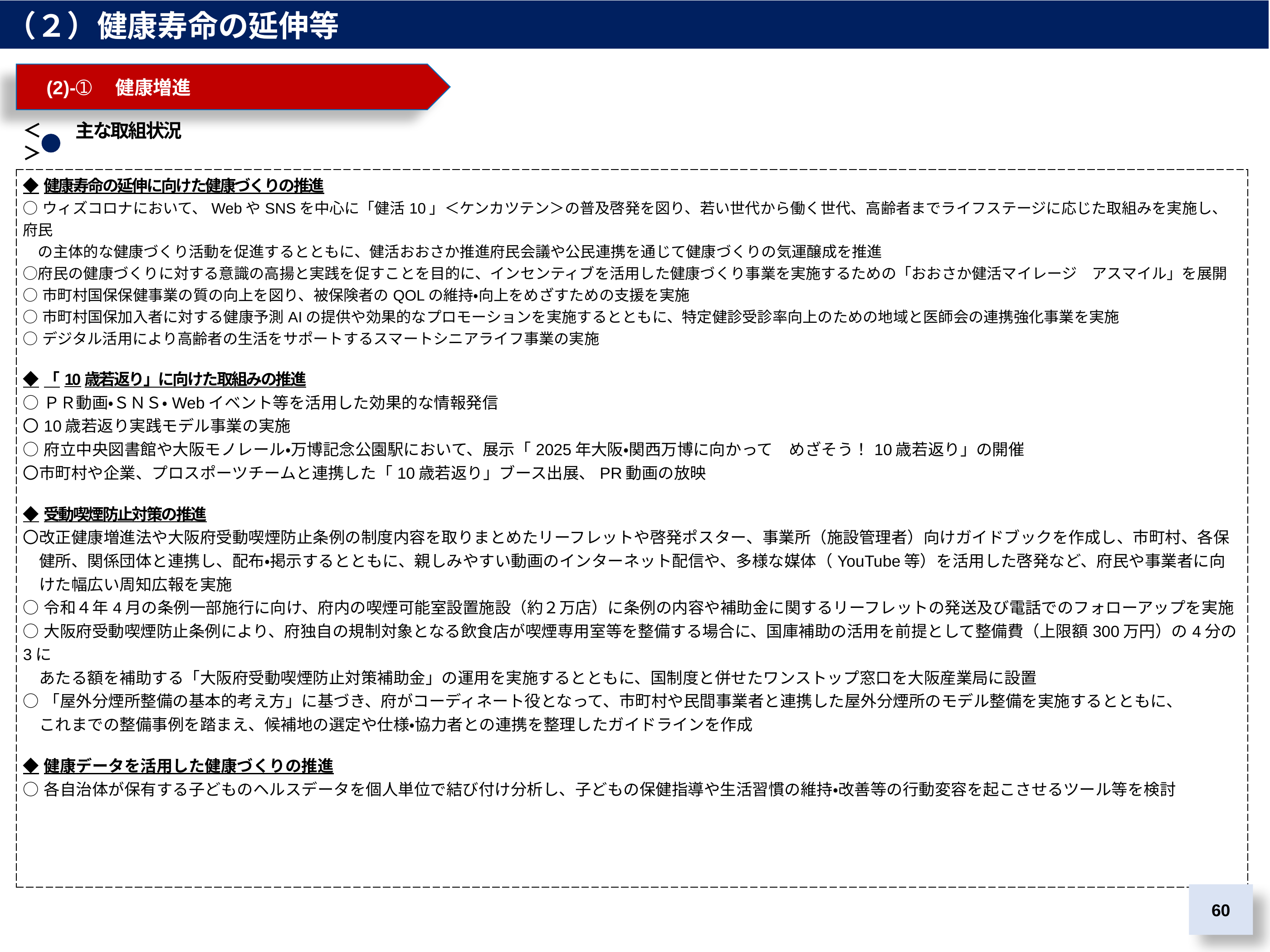

（２）健康寿命の延伸等
　(2)-➀　健康増進
＜　　主な取組状況＞

| ◆健康寿命の延伸に向けた健康づくりの推進 ○ウィズコロナにおいて、WebやSNSを中心に「健活10」＜ケンカツテン＞の普及啓発を図り、若い世代から働く世代、高齢者までライフステージに応じた取組みを実施し、府民 　の主体的な健康づくり活動を促進するとともに、健活おおさか推進府民会議や公民連携を通じて健康づくりの気運醸成を推進 ○府民の健康づくりに対する意識の高揚と実践を促すことを目的に、インセンティブを活用した健康づくり事業を実施するための「おおさか健活マイレージ　アスマイル」を展開 ○市町村国保保健事業の質の向上を図り、被保険者のQOLの維持・向上をめざすための支援を実施 ○市町村国保加入者に対する健康予測AIの提供や効果的なプロモーションを実施するとともに、特定健診受診率向上のための地域と医師会の連携強化事業を実施 ○デジタル活用により高齢者の生活をサポートするスマートシニアライフ事業の実施 ◆「10歳若返り」に向けた取組みの推進 ○ＰＲ動画・ＳＮＳ・Webイベント等を活用した効果的な情報発信 〇10歳若返り実践モデル事業の実施 ○府立中央図書館や大阪モノレール・万博記念公園駅において、展示「2025年大阪・関西万博に向かって　めざそう！10歳若返り」の開催 〇市町村や企業、プロスポーツチームと連携した「10歳若返り」ブース出展、PR動画の放映 ◆受動喫煙防止対策の推進 〇改正健康増進法や大阪府受動喫煙防止条例の制度内容を取りまとめたリーフレットや啓発ポスター、事業所（施設管理者）向けガイドブックを作成し、市町村、各保 　健所、関係団体と連携し、配布・掲示するとともに、親しみやすい動画のインターネット配信や、多様な媒体（YouTube等）を活用した啓発など、府民や事業者に向 　けた幅広い周知広報を実施 ○令和４年4月の条例一部施行に向け、府内の喫煙可能室設置施設（約２万店）に条例の内容や補助金に関するリーフレットの発送及び電話でのフォローアップを実施 ○大阪府受動喫煙防止条例により、府独自の規制対象となる飲食店が喫煙専用室等を整備する場合に、国庫補助の活用を前提として整備費（上限額300万円）の4分の3に 　あたる額を補助する「大阪府受動喫煙防止対策補助金」の運用を実施するとともに、国制度と併せたワンストップ窓口を大阪産業局に設置 ○「屋外分煙所整備の基本的考え方」に基づき、府がコーディネート役となって、市町村や民間事業者と連携した屋外分煙所のモデル整備を実施するとともに、 　これまでの整備事例を踏まえ、候補地の選定や仕様・協力者との連携を整理したガイドラインを作成 ◆健康データを活用した健康づくりの推進 ○各自治体が保有する子どものヘルスデータを個人単位で結び付け分析し、子どもの保健指導や生活習慣の維持・改善等の行動変容を起こさせるツール等を検討 |
| --- |
60